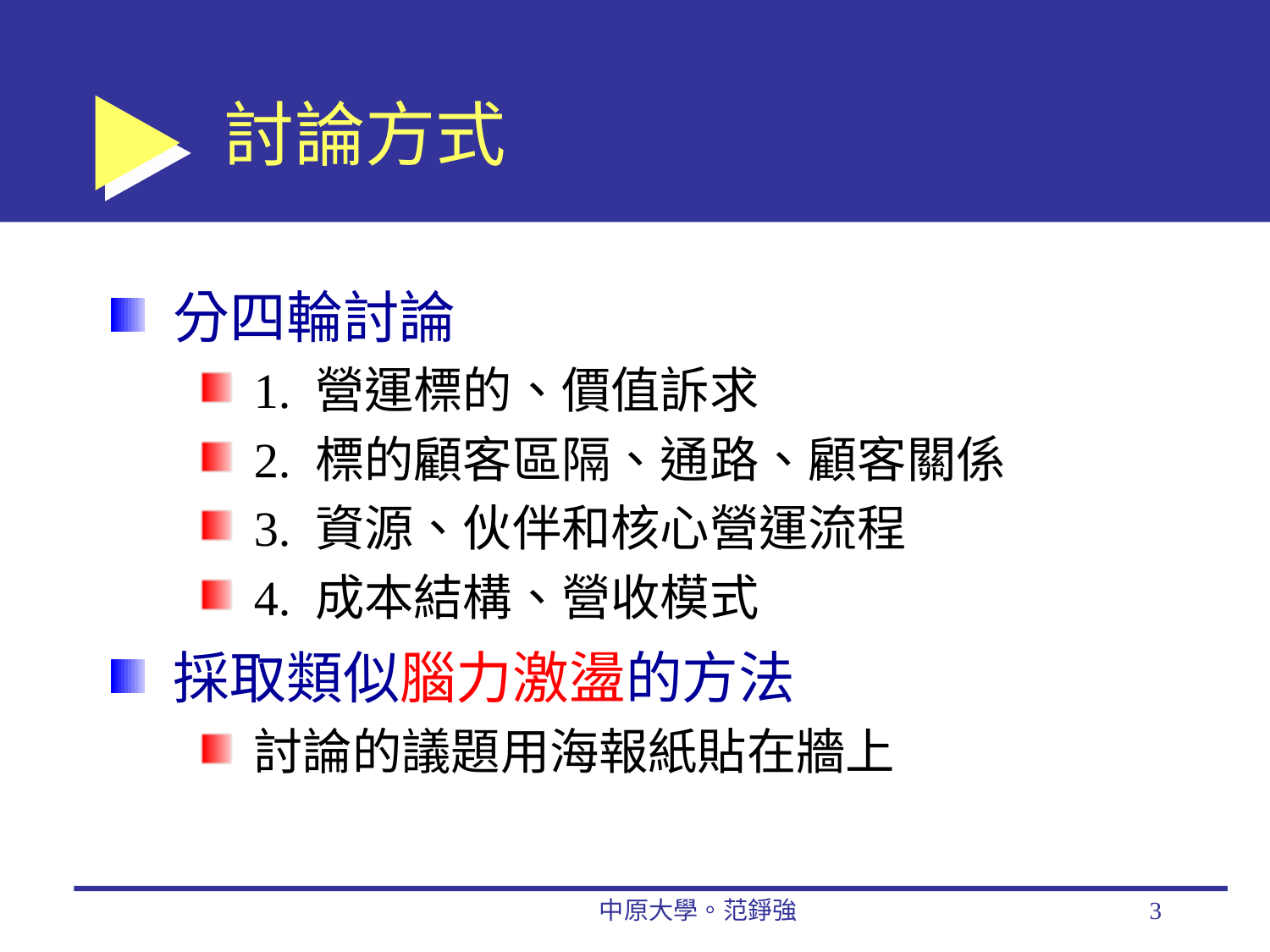

# 討論方式
分四輪討論
1. 營運標的、價值訴求
2. 標的顧客區隔、通路、顧客關係
3. 資源、伙伴和核心營運流程
4. 成本結構、營收模式
採取類似腦力激盪的方法
討論的議題用海報紙貼在牆上

中原大學。范錚強
3